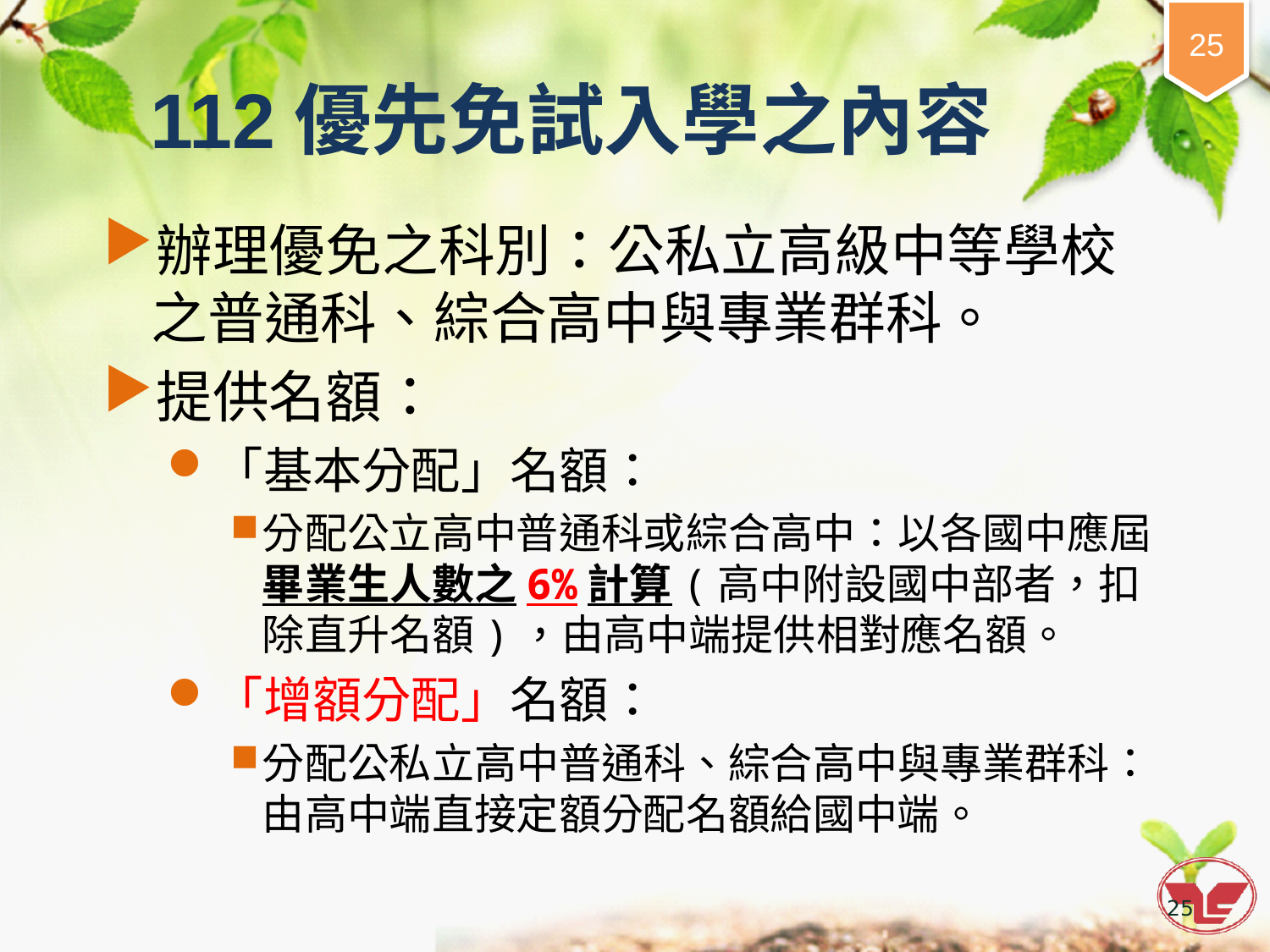

112優先免試入學之內容
辦理優免之科別：公私立高級中等學校之普通科、綜合高中與專業群科。
提供名額：
「基本分配」名額：
分配公立高中普通科或綜合高中：以各國中應屆畢業生人數之6%計算(高中附設國中部者，扣除直升名額)，由高中端提供相對應名額。
「增額分配」名額：
分配公私立高中普通科、綜合高中與專業群科：由高中端直接定額分配名額給國中端。

25